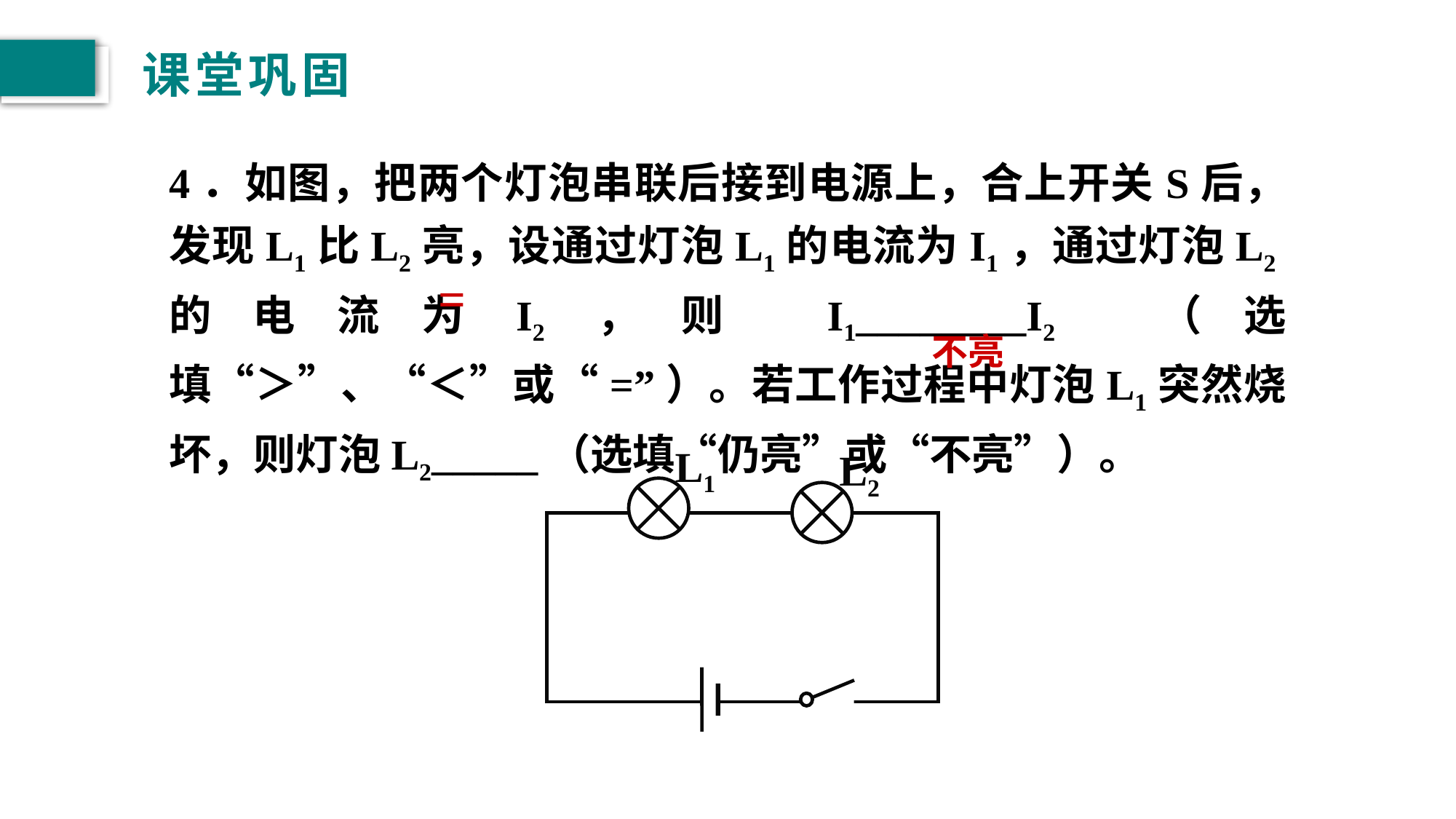

# 课堂巩固
4．如图，把两个灯泡串联后接到电源上，合上开关S后，发现L1比L2亮，设通过灯泡L1的电流为I1，通过灯泡L2的电流为I2，则 I1________I2 （选填“＞”、“＜”或“=”）。若工作过程中灯泡L1突然烧坏，则灯泡L2_____（选填“仍亮”或“不亮”）。
=
不亮
L1
L2